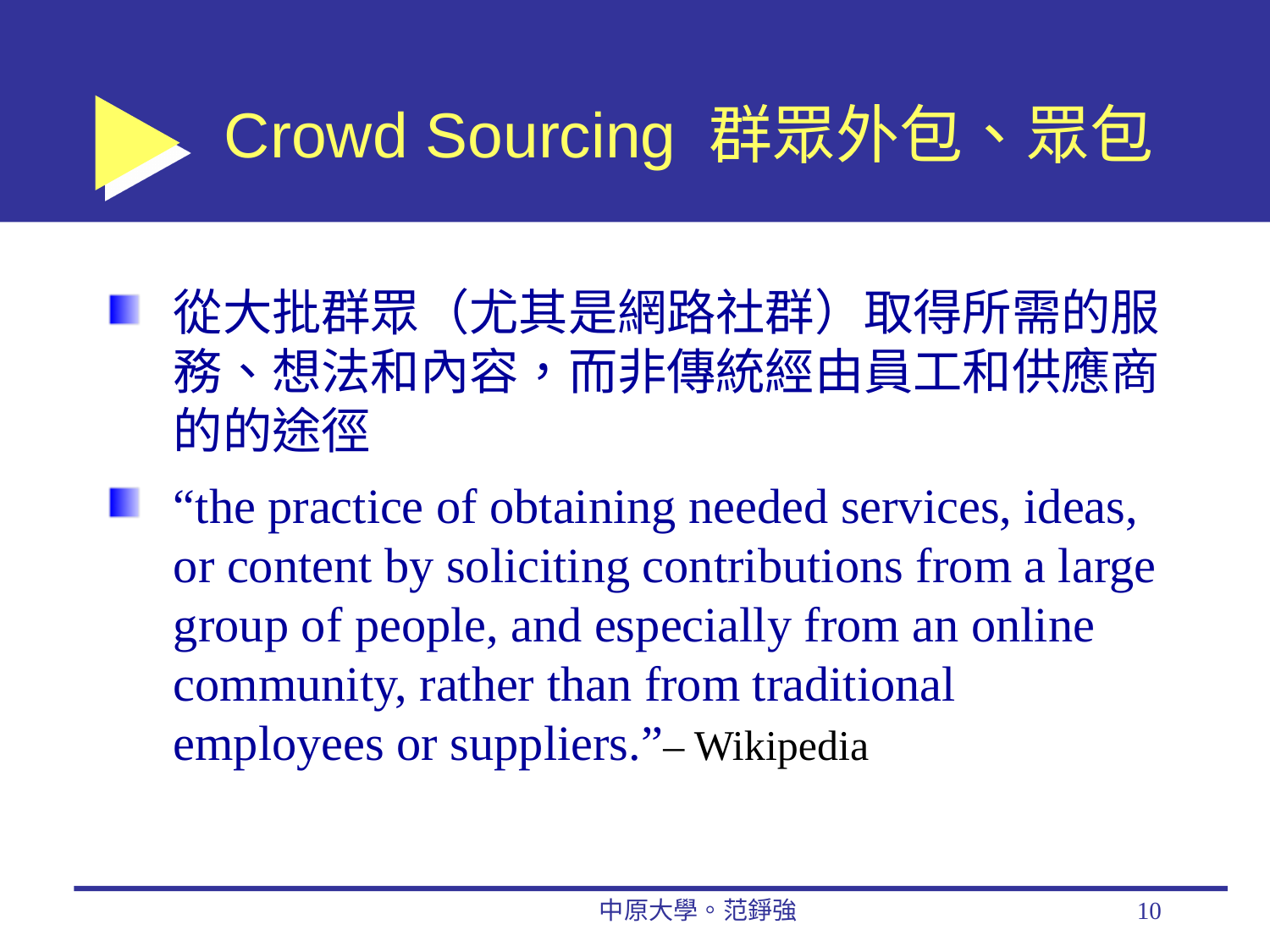

# Crowd Sourcing 群眾外包、眾包
從大批群眾（尤其是網路社群）取得所需的服務、想法和內容，而非傳統經由員工和供應商的的途徑
“the practice of obtaining needed services, ideas, or content by soliciting contributions from a large group of people, and especially from an online community, rather than from traditional employees or suppliers.”– Wikipedia

中原大學。范錚強
10